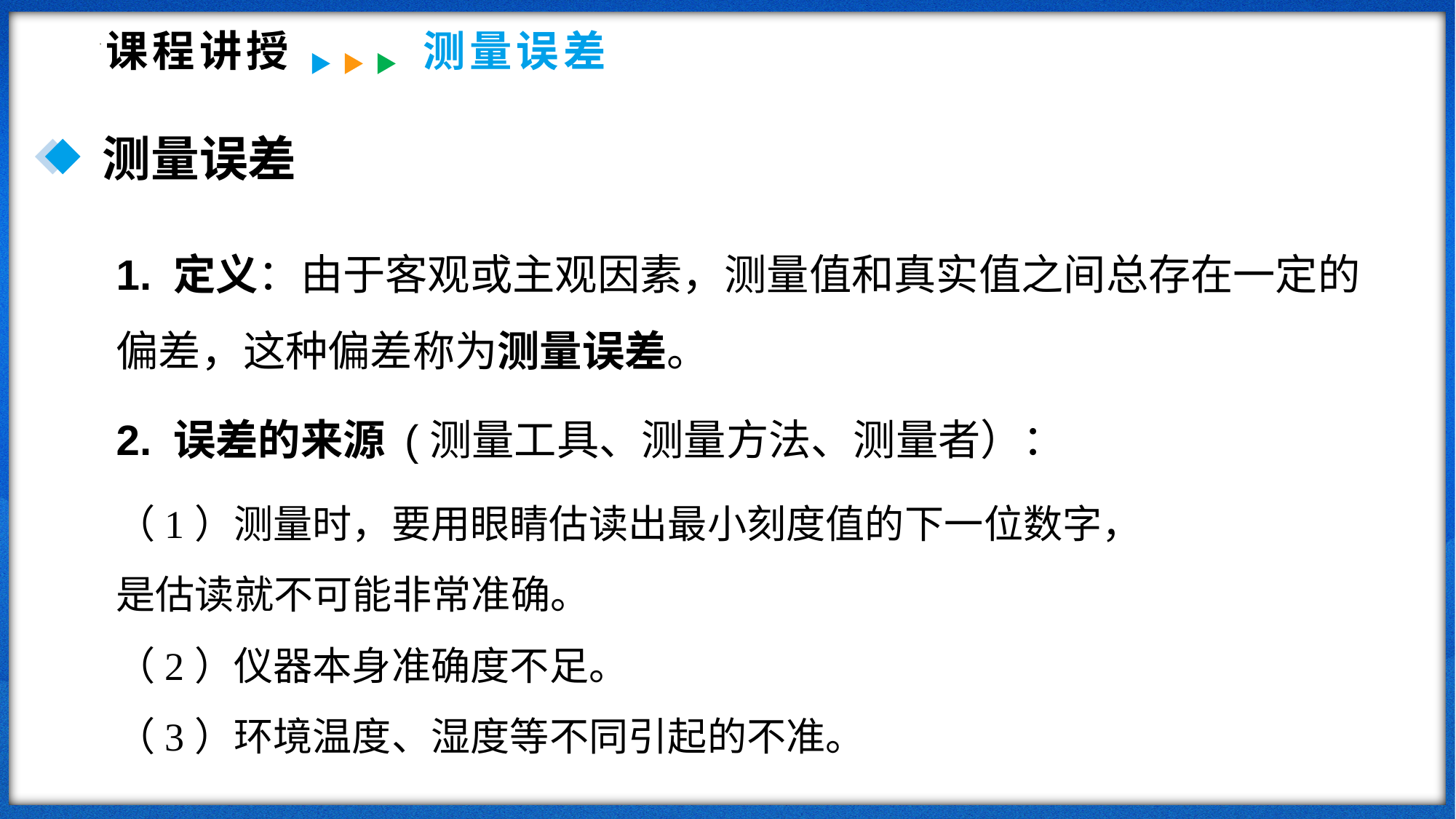

课程讲授
测量误差

测量误差

1. 定义：由于客观或主观因素，测量值和真实值之间总存在一定的偏差，这种偏差称为测量误差。
2. 误差的来源 (测量工具、测量方法、测量者）：
（1）测量时，要用眼睛估读出最小刻度值的下一位数字，是估读就不可能非常准确。
（2）仪器本身准确度不足。
（3）环境温度、湿度等不同引起的不准。